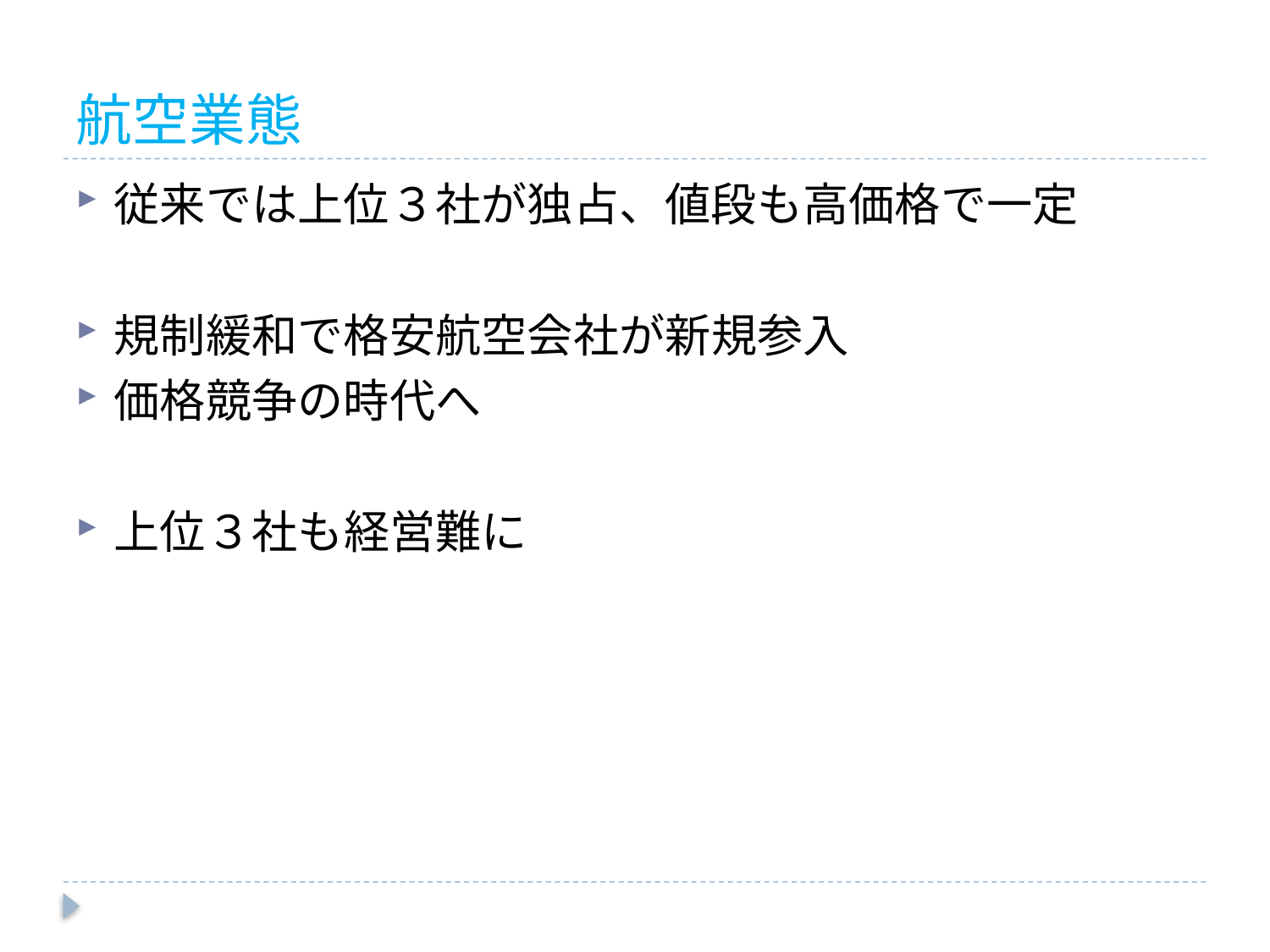

# 航空業態
従来では上位３社が独占、値段も高価格で一定

規制緩和で格安航空会社が新規参入
価格競争の時代へ

上位３社も経営難に